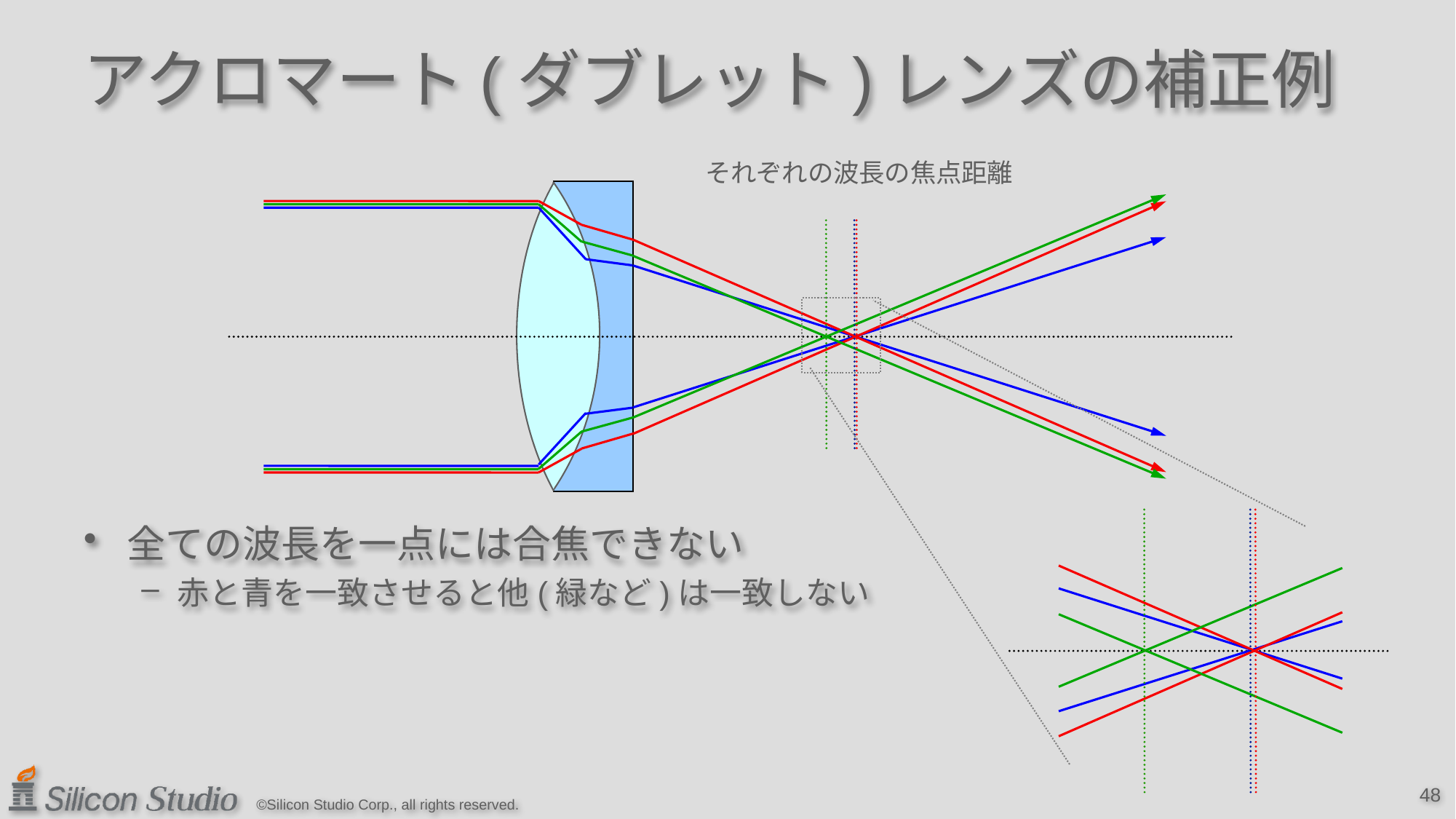

# アクロマート(ダブレット)レンズの補正例
それぞれの波長の焦点距離

全ての波長を一点には合焦できない
赤と青を一致させると他(緑など)は一致しない